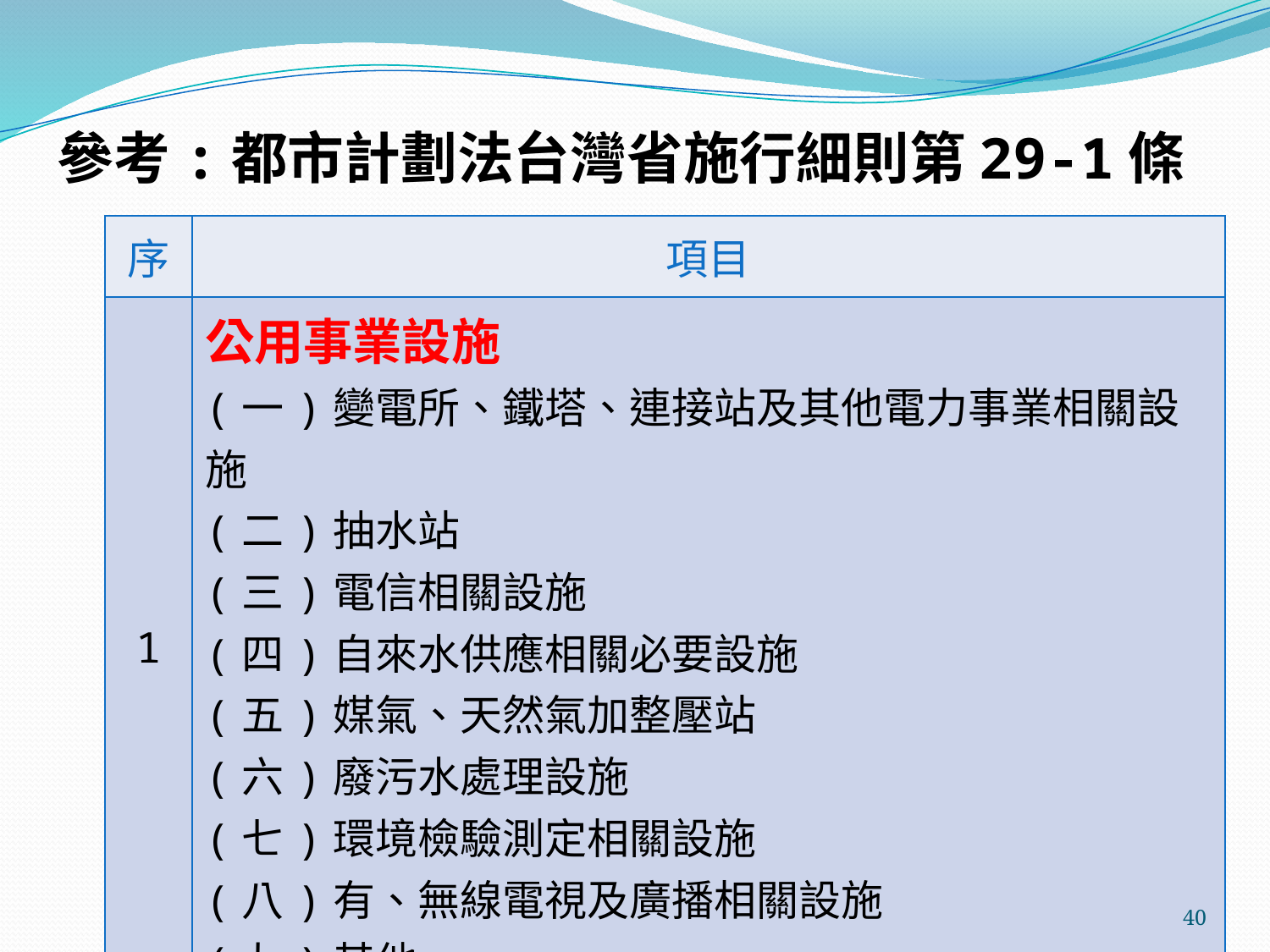

參考:都市計劃法台灣省施行細則第29-1條
| 序 | 項目 |
| --- | --- |
| 1 | 公用事業設施 (一)變電所、鐵塔、連接站及其他電力事業相關設施 (二)抽水站 (三)電信相關設施 (四)自來水供應相關必要設施 (五)媒氣、天然氣加整壓站 (六)廢污水處理設施 (七)環境檢驗測定相關設施 (八)有、無線電視及廣播相關設施 (九)其他 |
40